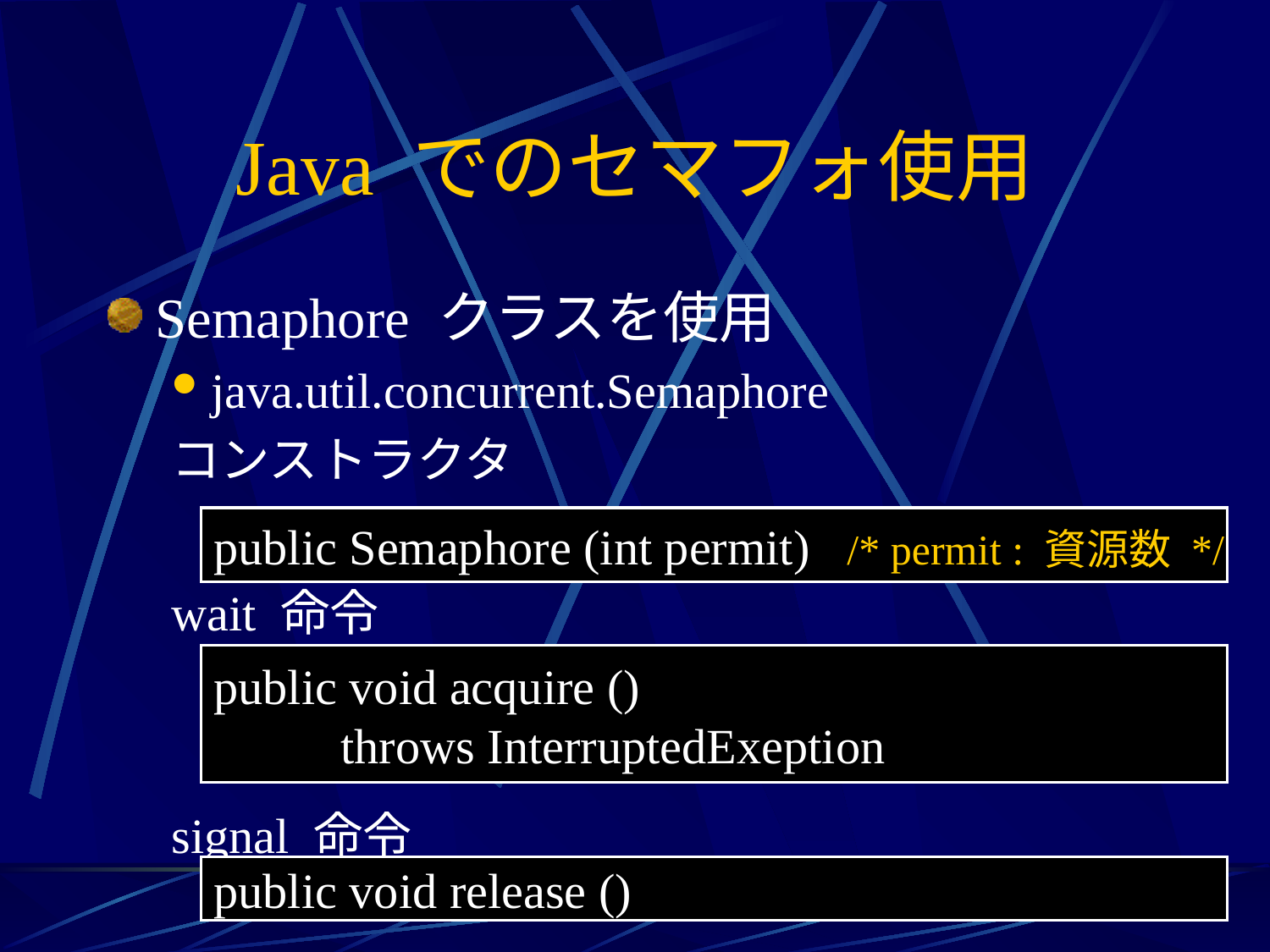

# Java でのセマフォ使用
Semaphore クラスを使用
java.util.concurrent.Semaphore
コンストラクタ

wait 命令

signal 命令
public Semaphore (int permit)   /* permit : 資源数 */
public void acquire ()
	throws InterruptedExeption
public void release ()